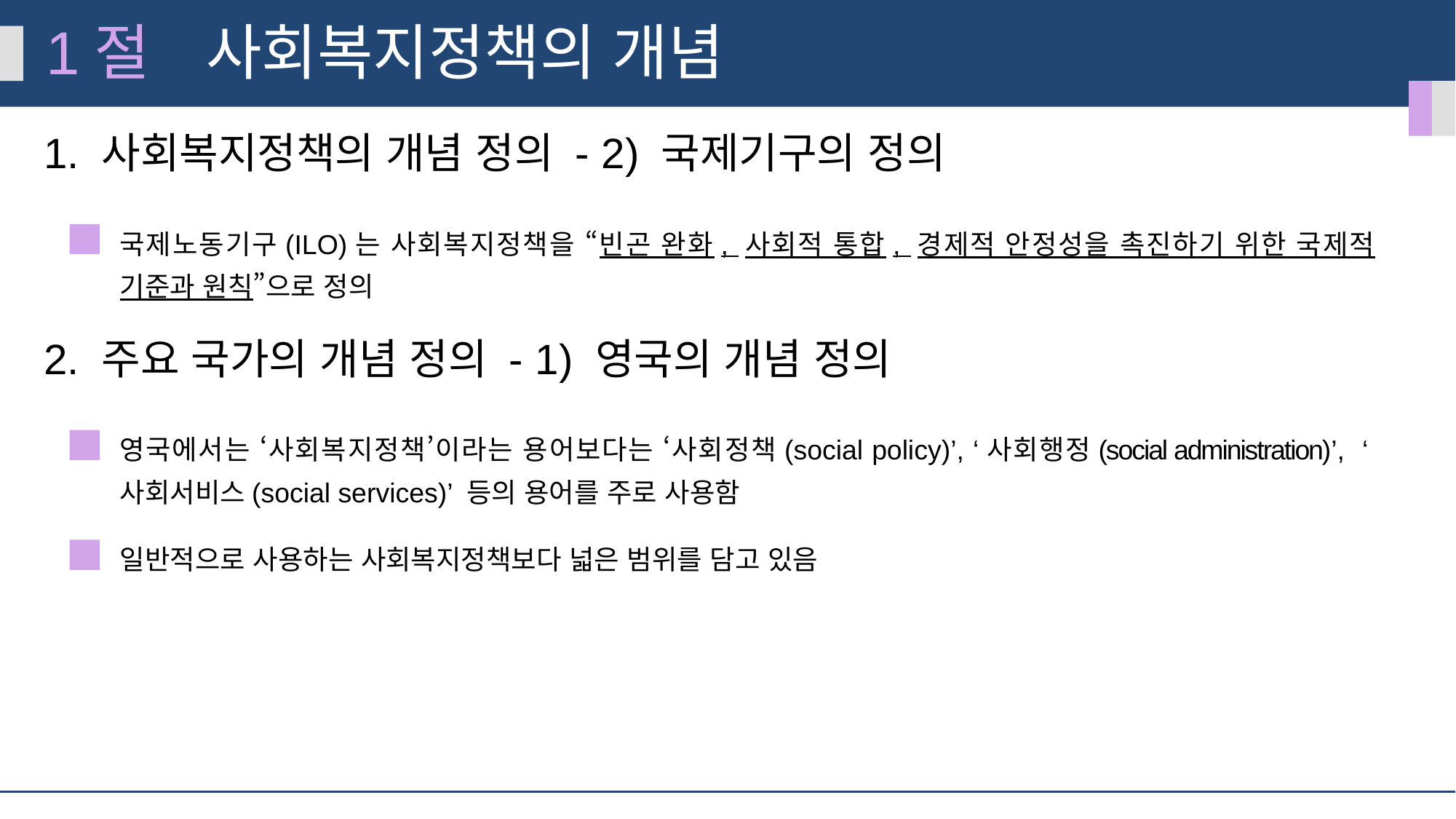

1절
사회복지정책의 개념
1. 사회복지정책의 개념 정의 - 2) 국제기구의 정의
국제노동기구(ILO)는 사회복지정책을 “빈곤 완화, 사회적 통합, 경제적 안정성을 촉진하기 위한 국제적 기준과 원칙”으로 정의

2. 주요 국가의 개념 정의 - 1) 영국의 개념 정의
영국에서는 ‘사회복지정책’이라는 용어보다는 ‘사회정책(social policy)’, ‘사회행정(social administration)’,  ‘사회서비스(social services)’ 등의 용어를 주로 사용함

일반적으로 사용하는 사회복지정책보다 넓은 범위를 담고 있음